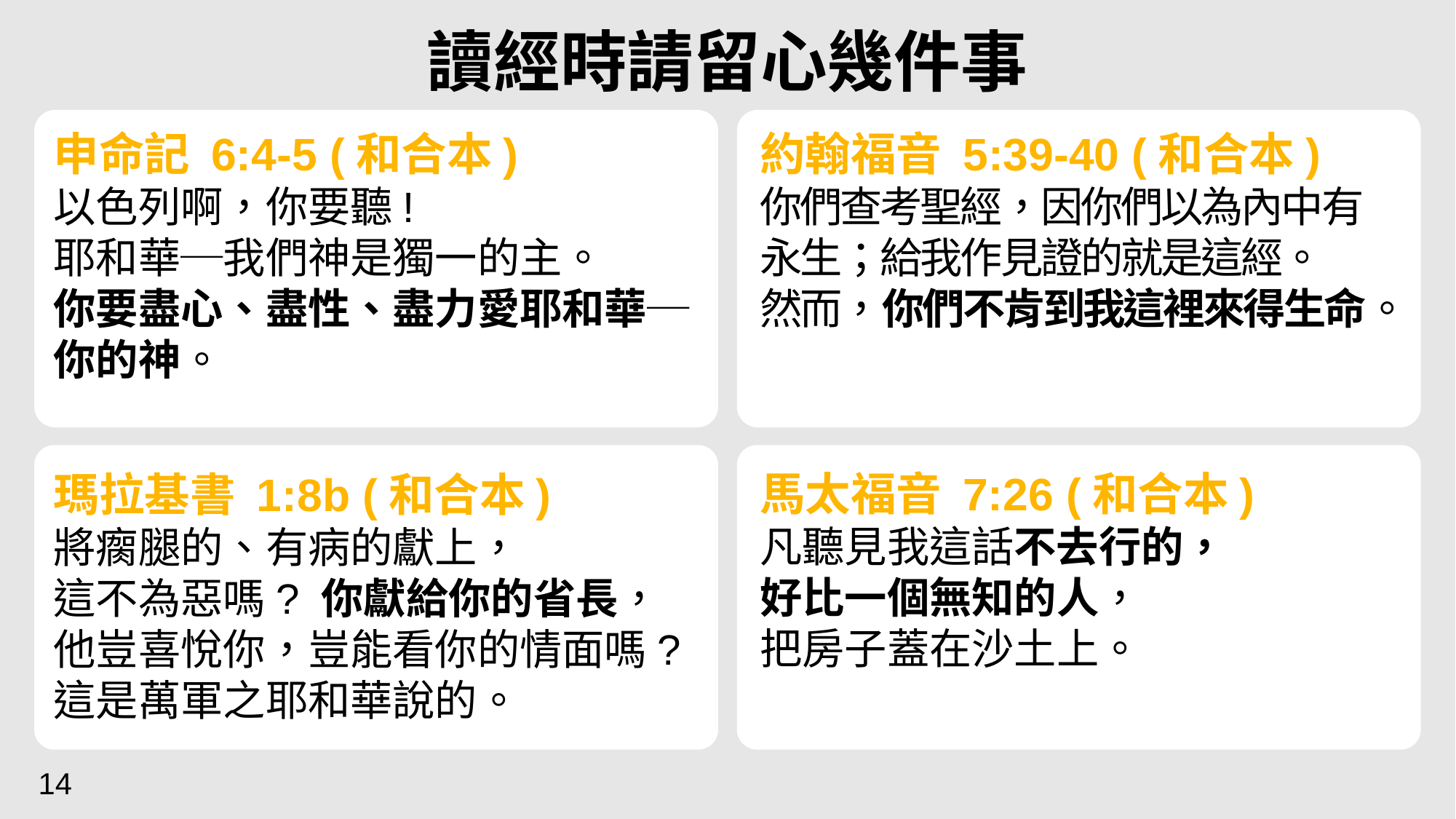

讀經時請留心幾件事

申命記 6:4-5 (和合本)
以色列啊，你要聽!
耶和華─我們神是獨一的主。
你要盡心、盡性、盡力愛耶和華─你的神。
約翰福音 5:39-40 (和合本)
你們查考聖經，因你們以為內中有
永生；給我作見證的就是這經。
然而，你們不肯到我這裡來得生命。

馬太福音 7:26 (和合本)
凡聽見我這話不去行的，
好比一個無知的人，
把房子蓋在沙土上。
瑪拉基書 1:8b (和合本)
將瘸腿的、有病的獻上，
這不為惡嗎? 你獻給你的省長，
他豈喜悅你，豈能看你的情面嗎?
這是萬軍之耶和華說的。